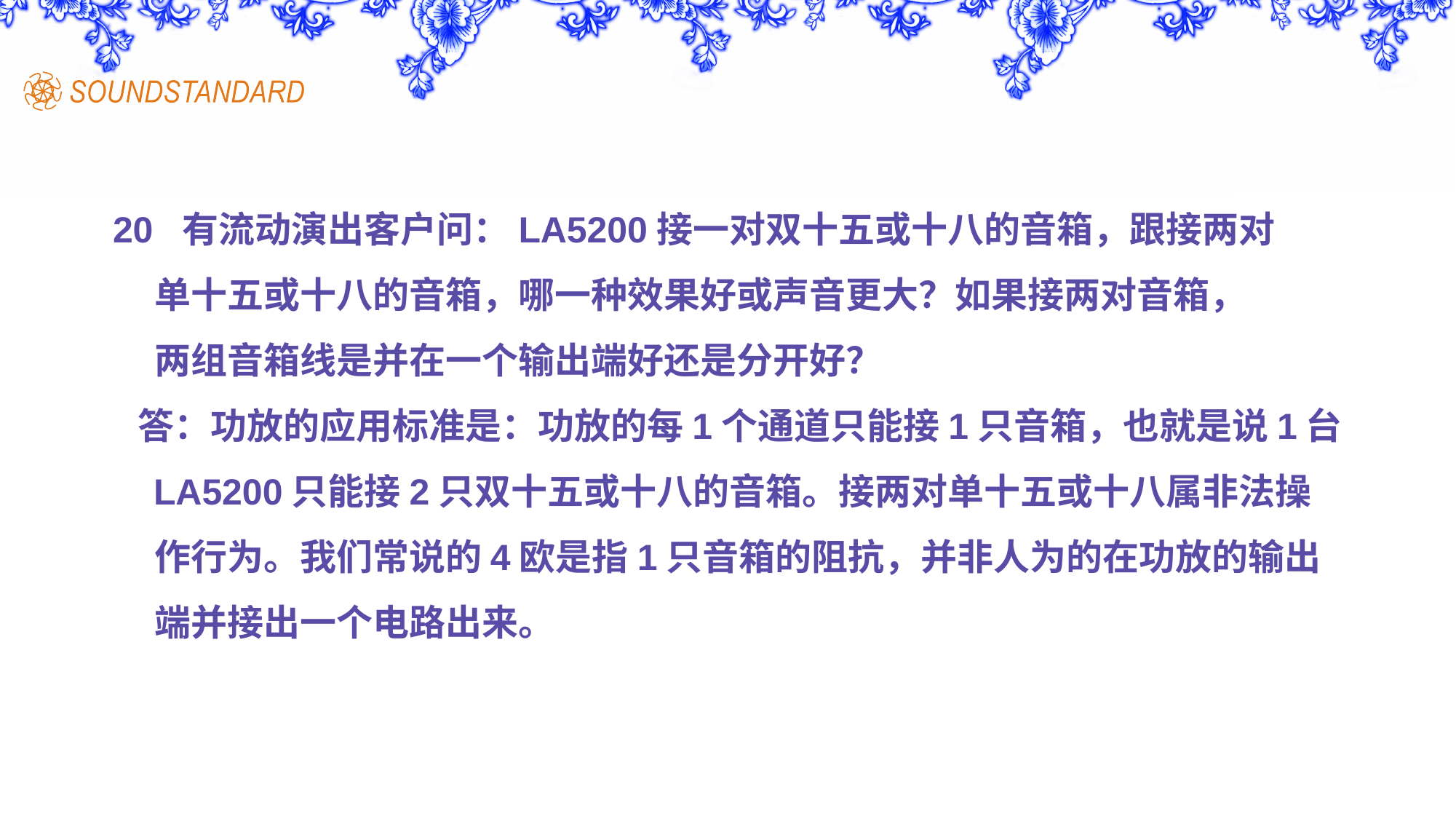

20  有流动演出客户问：LA5200接一对双十五或十八的音箱，跟接两对
    单十五或十八的音箱，哪一种效果好或声音更大？如果接两对音箱，
    两组音箱线是并在一个输出端好还是分开好？
  答：功放的应用标准是：功放的每1个通道只能接1只音箱，也就是说1台
    LA5200只能接2只双十五或十八的音箱。接两对单十五或十八属非法操
    作行为。我们常说的4欧是指1只音箱的阻抗，并非人为的在功放的输出
    端并接出一个电路出来。